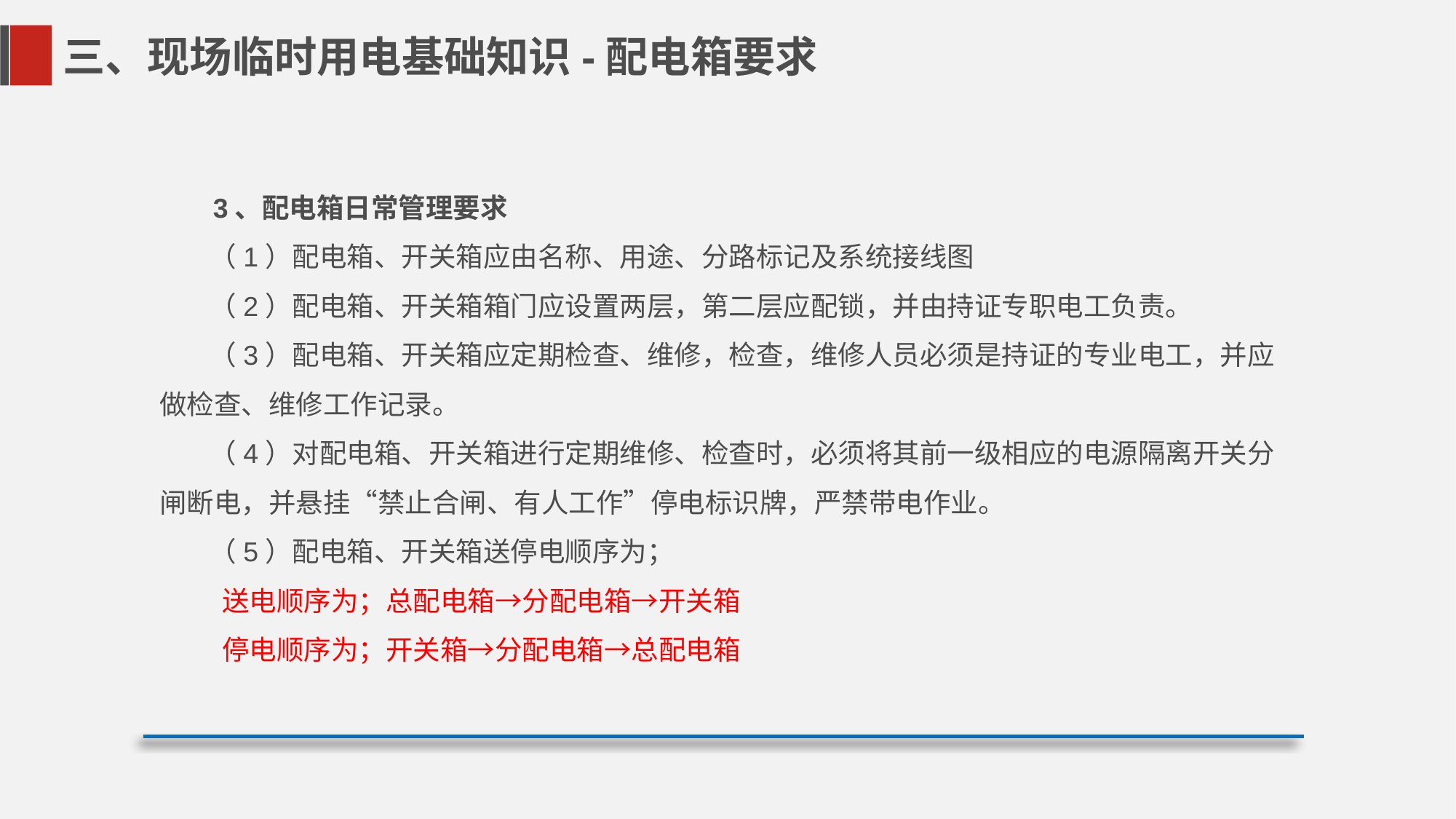

三、现场临时用电基础知识-配电箱要求

       3、配电箱日常管理要求
       （1）配电箱、开关箱应由名称、用途、分路标记及系统接线图
       （2）配电箱、开关箱箱门应设置两层，第二层应配锁，并由持证专职电工负责。
       （3）配电箱、开关箱应定期检查、维修，检查，维修人员必须是持证的专业电工，并应做检查、维修工作记录。
       （4）对配电箱、开关箱进行定期维修、检查时，必须将其前一级相应的电源隔离开关分闸断电，并悬挂“禁止合闸、有人工作”停电标识牌，严禁带电作业。
       （5）配电箱、开关箱送停电顺序为；
         送电顺序为；总配电箱→分配电箱→开关箱
         停电顺序为；开关箱→分配电箱→总配电箱